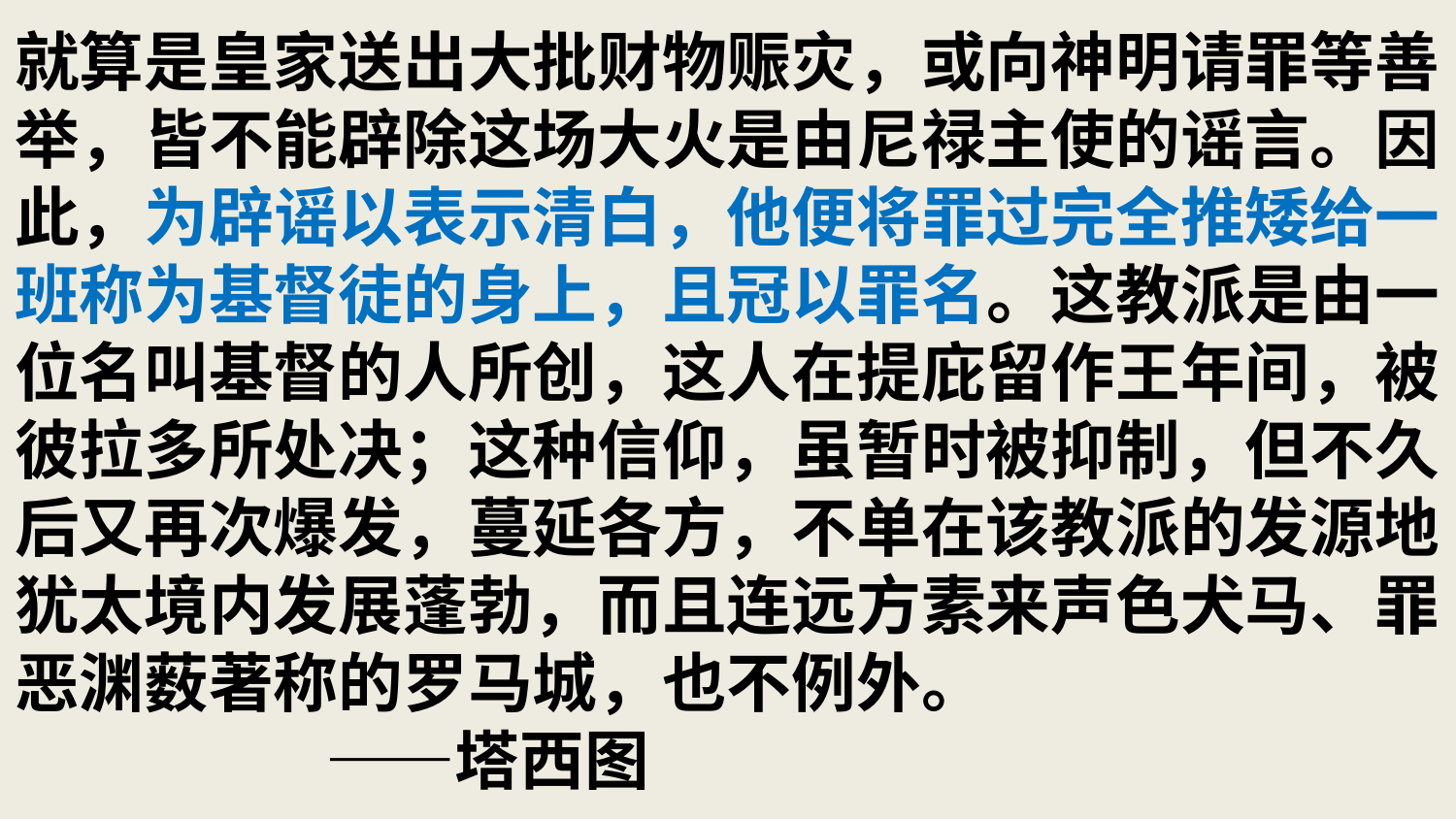

# 就算是皇家送出大批财物赈灾，或向神明请罪等善举，皆不能辟除这场大火是由尼禄主使的谣言。因此，为辟谣以表示清白，他便将罪过完全推矮给一班称为基督徒的身上，且冠以罪名。这教派是由一位名叫基督的人所创，这人在提庇留作王年间，被彼拉多所处决；这种信仰，虽暂时被抑制，但不久后又再次爆发，蔓延各方，不单在该教派的发源地犹太境内发展蓬勃，而且连远方素来声色犬马、罪恶渊薮著称的罗马城，也不例外。                                                    ——塔西图